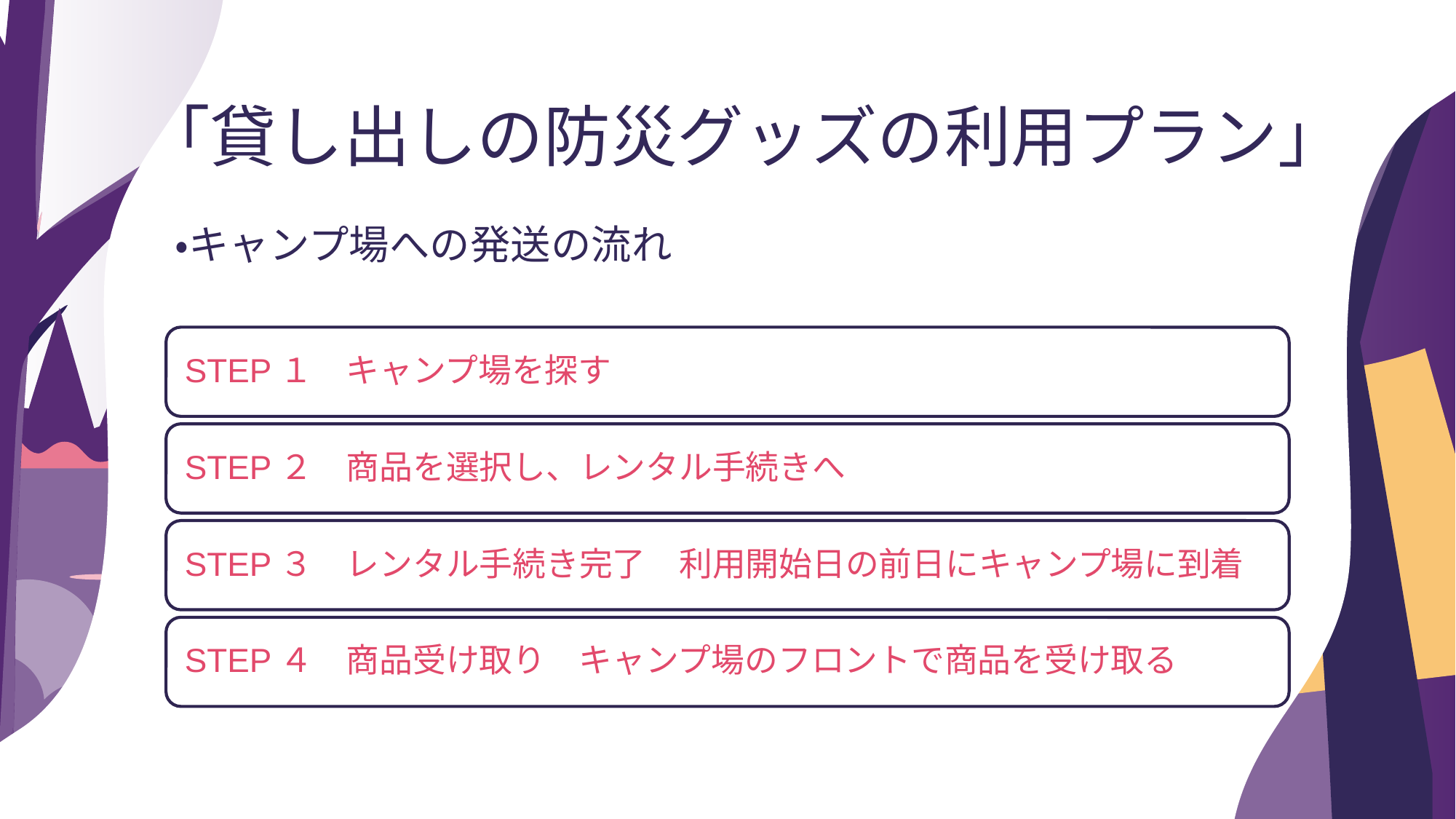

「貸し出しの防災グッズの利用プラン」
・キャンプ場への発送の流れ
STEP１　キャンプ場を探す
STEP２　商品を選択し、レンタル手続きへ
STEP３　レンタル手続き完了　利用開始日の前日にキャンプ場に到着
STEP４　商品受け取り　キャンプ場のフロントで商品を受け取る